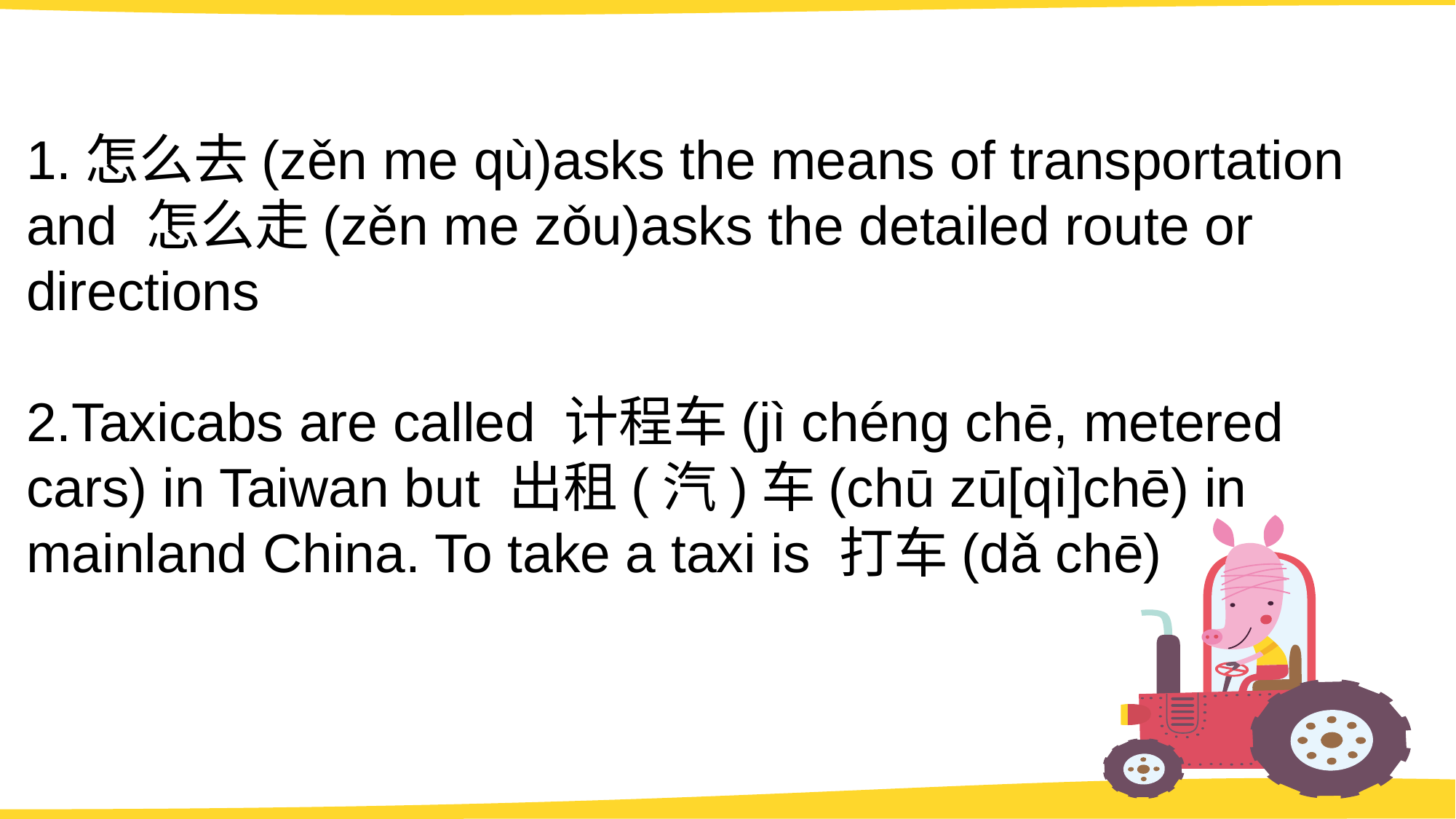

1.怎么去(zěn me qù)asks the means of transportation and 怎么走(zěn me zǒu)asks the detailed route or directions

2.Taxicabs are called 计程车(jì chéng chē, metered cars) in Taiwan but 出租(汽)车(chū zū[qì]chē) in mainland China. To take a taxi is 打车(dǎ chē)